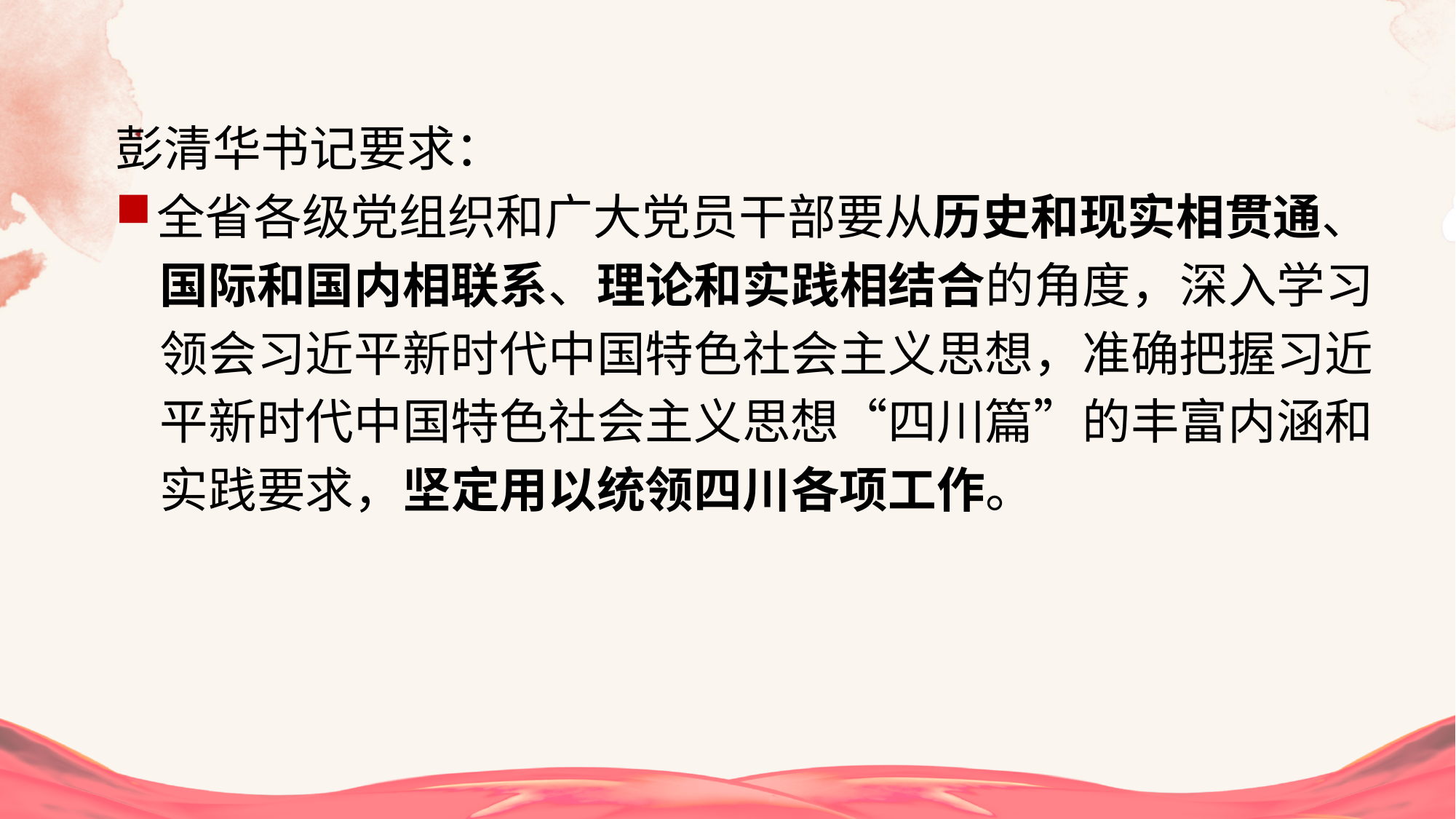

彭清华书记要求：
全省各级党组织和广大党员干部要从历史和现实相贯通、
   国际和国内相联系、理论和实践相结合的角度，深入学习
   领会习近平新时代中国特色社会主义思想，准确把握习近
   平新时代中国特色社会主义思想“四川篇”的丰富内涵和
   实践要求，坚定用以统领四川各项工作。